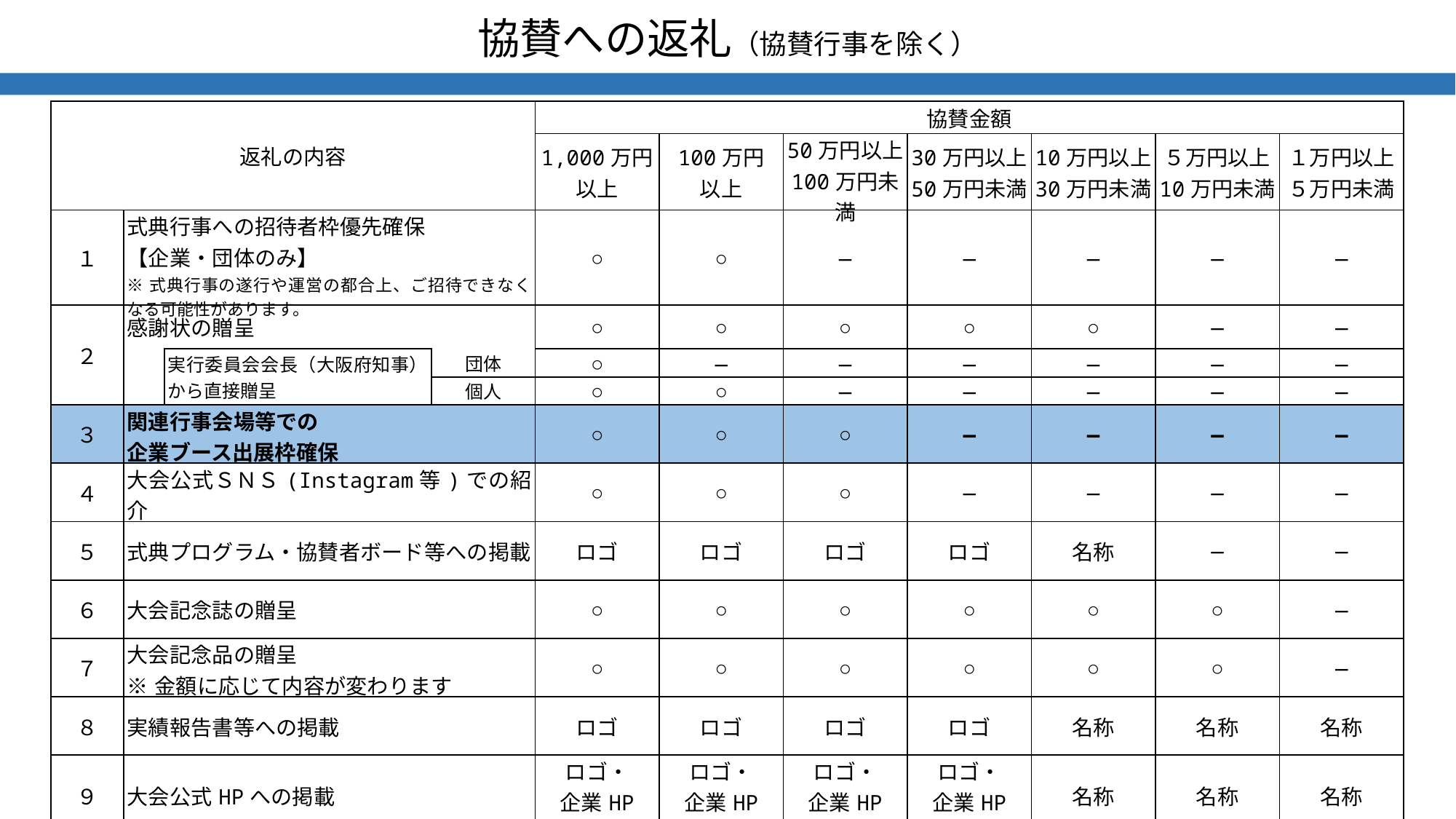

協賛への返礼（協賛行事を除く）

| 返礼の内容 |  |  |  | 協賛金額 |  |  |  |  |  |  |
| --- | --- | --- | --- | --- | --- | --- | --- | --- | --- | --- |
|  |  |  |  | 1,000万円 以上 | 100万円 以上 | 50万円以上 100万円未満 | 30万円以上 50万円未満 | 10万円以上 30万円未満 | ５万円以上 10万円未満 | １万円以上 ５万円未満 |
| １ | 式典行事への招待者枠優先確保 【企業・団体のみ】 ※式典行事の遂行や運営の都合上、ご招待できなくなる可能性があります。 |  |  | ○ | ○ | ― | ― | ― | ― | ― |
| ２ | 感謝状の贈呈 |  |  | ○ | ○ | ○ | ○ | ○ | ― | ― |
|  |  | 実行委員会会長（大阪府知事）から直接贈呈 | 団体 | ○ | ― | ― | ― | ― | ― | ― |
|  |  | 【個人】 実行委員会会長（大阪府知事）から直接贈呈 | 個人 | ○ | ○ | ― | ― | ― | ― | ― |
| ３ | 関連行事会場等での 企業ブース出展枠確保 |  |  | ○ | ○ | ○ | ― | ― | ― | ― |
| ４ | 大会公式ＳＮＳ(Instagram等)での紹介 |  |  | ○ | ○ | ○ | ― | ― | ― | ― |
| ５ | 式典プログラム・協賛者ボード等への掲載 |  |  | ロゴ | ロゴ | ロゴ | ロゴ | 名称 | ― | ― |
| ６ | 大会記念誌の贈呈 |  |  | ○ | ○ | ○ | ○ | ○ | ○ | ― |
| ７ | 大会記念品の贈呈 ※金額に応じて内容が変わります |  |  | ○ | ○ | ○ | ○ | ○ | ○ | ― |
| ８ | 実績報告書等への掲載 |  |  | ロゴ | ロゴ | ロゴ | ロゴ | 名称 | 名称 | 名称 |
| ９ | 大会公式HPへの掲載 |  |  | ロゴ・ 企業HP リンク | ロゴ・ 企業HP リンク | ロゴ・ 企業HP リンク | ロゴ・ 企業HP リンク | 名称 | 名称 | 名称 |